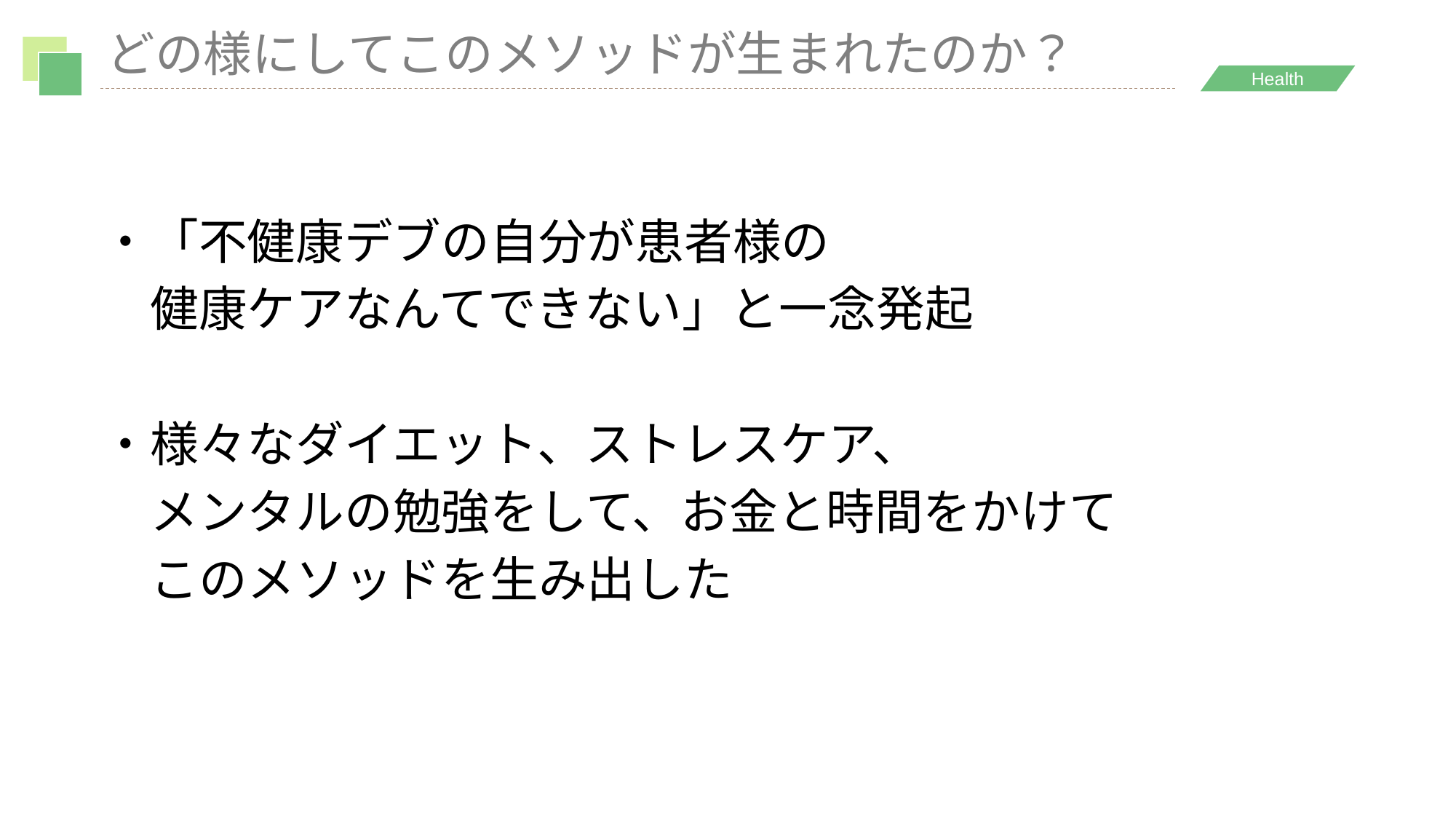

どの様にしてこのメソッドが生まれたのか？

・「不健康デブの自分が患者様の
　健康ケアなんてできない」と一念発起

・様々なダイエット、ストレスケア、
　メンタルの勉強をして、お金と時間をかけて
　このメソッドを生み出した